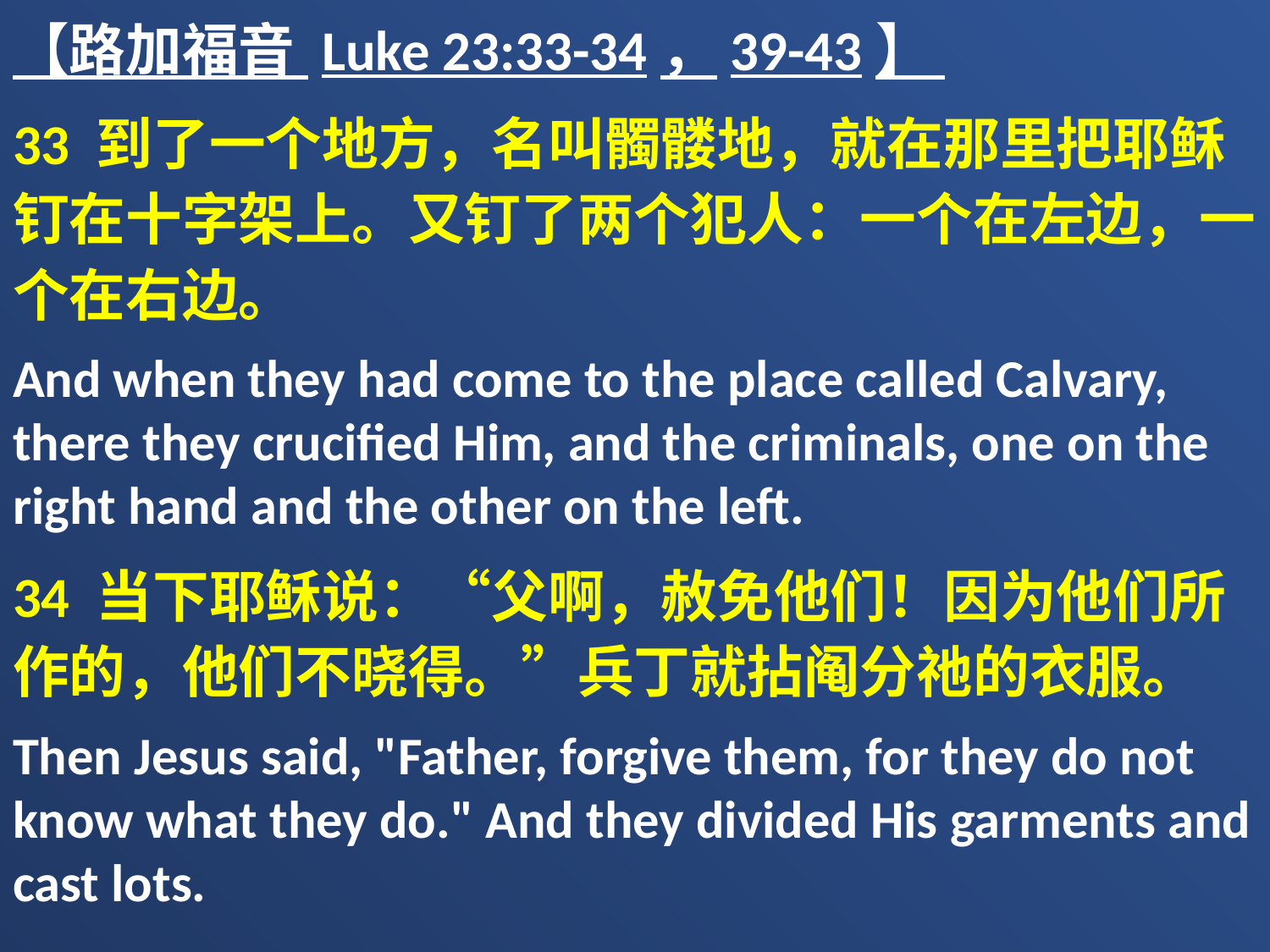

【路加福音 Luke 23:33-34，39-43】
33 到了一个地方，名叫髑髅地，就在那里把耶稣钉在十字架上。又钉了两个犯人：一个在左边，一个在右边。
And when they had come to the place called Calvary, there they crucified Him, and the criminals, one on the right hand and the other on the left.
34 当下耶稣说：“父啊，赦免他们！因为他们所作的，他们不晓得。”兵丁就拈阄分祂的衣服。
Then Jesus said, "Father, forgive them, for they do not know what they do." And they divided His garments and cast lots.